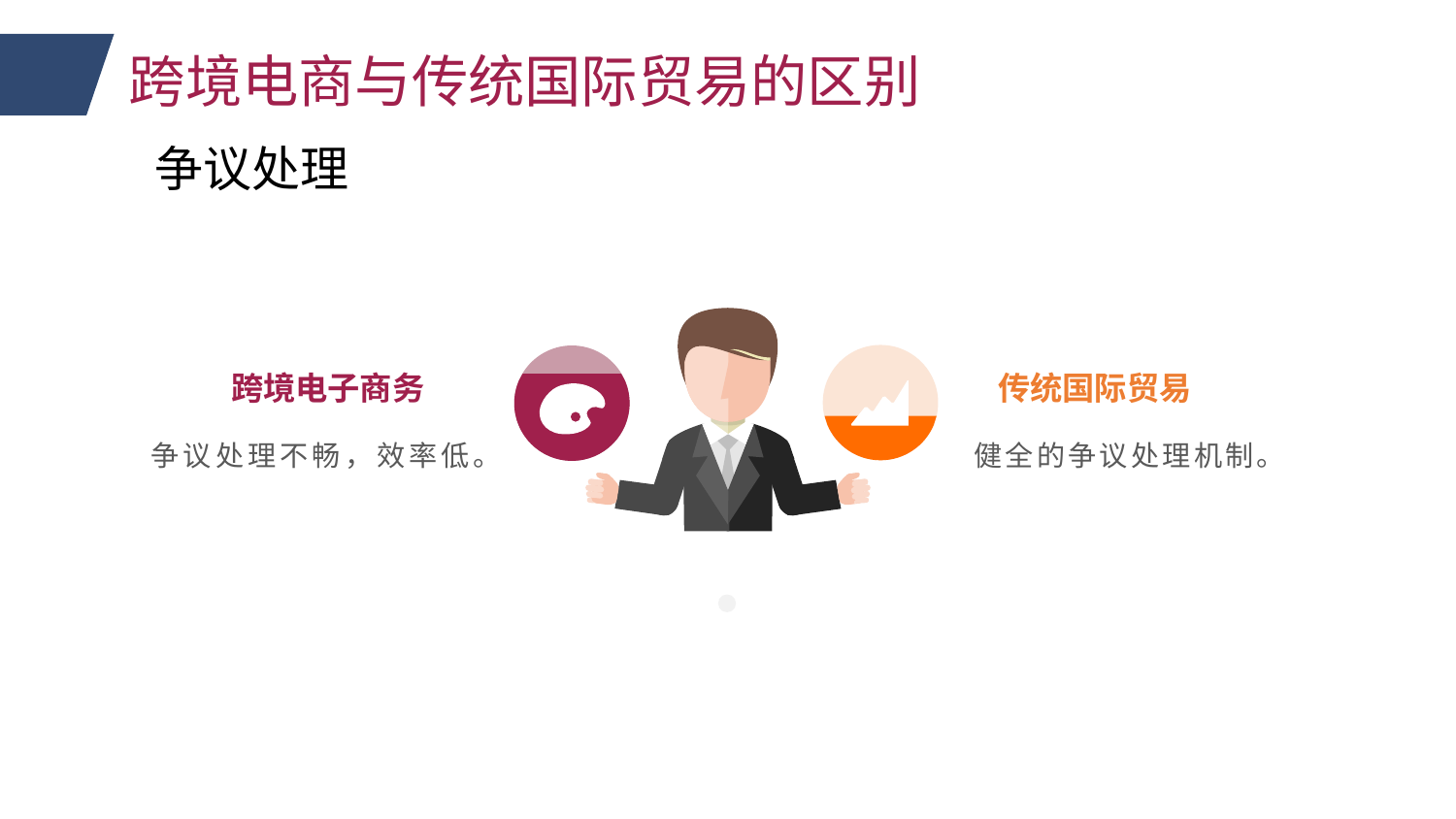

跨境电商与传统国际贸易的区别
争议处理

跨境电子商务
传统国际贸易
争议处理不畅，效率低。
健全的争议处理机制。